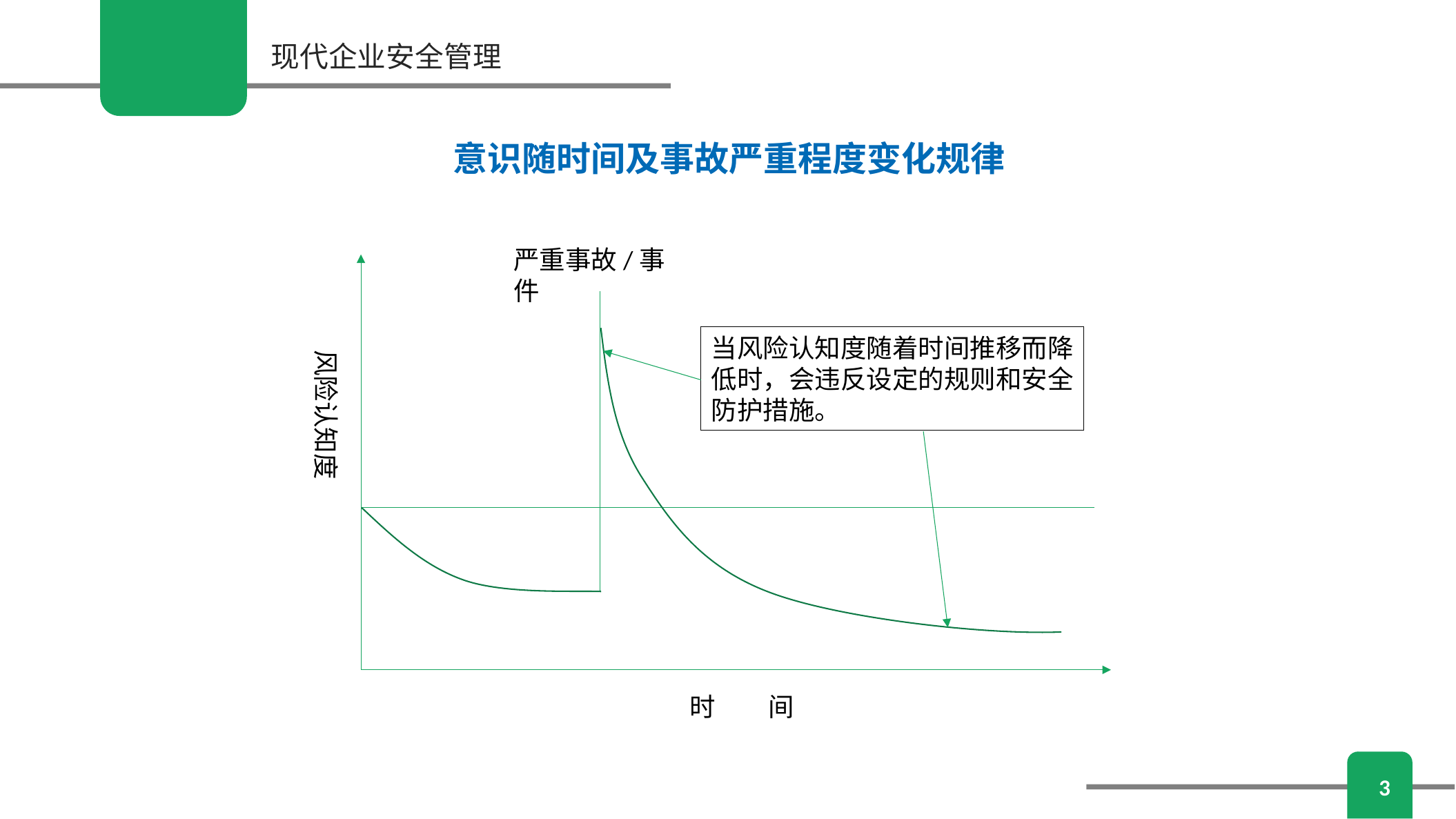

现代企业安全管理
意识随时间及事故严重程度变化规律
严重事故/事件
当风险认知度随着时间推移而降低时，会违反设定的规则和安全防护措施。

风险认知度

时         间
3